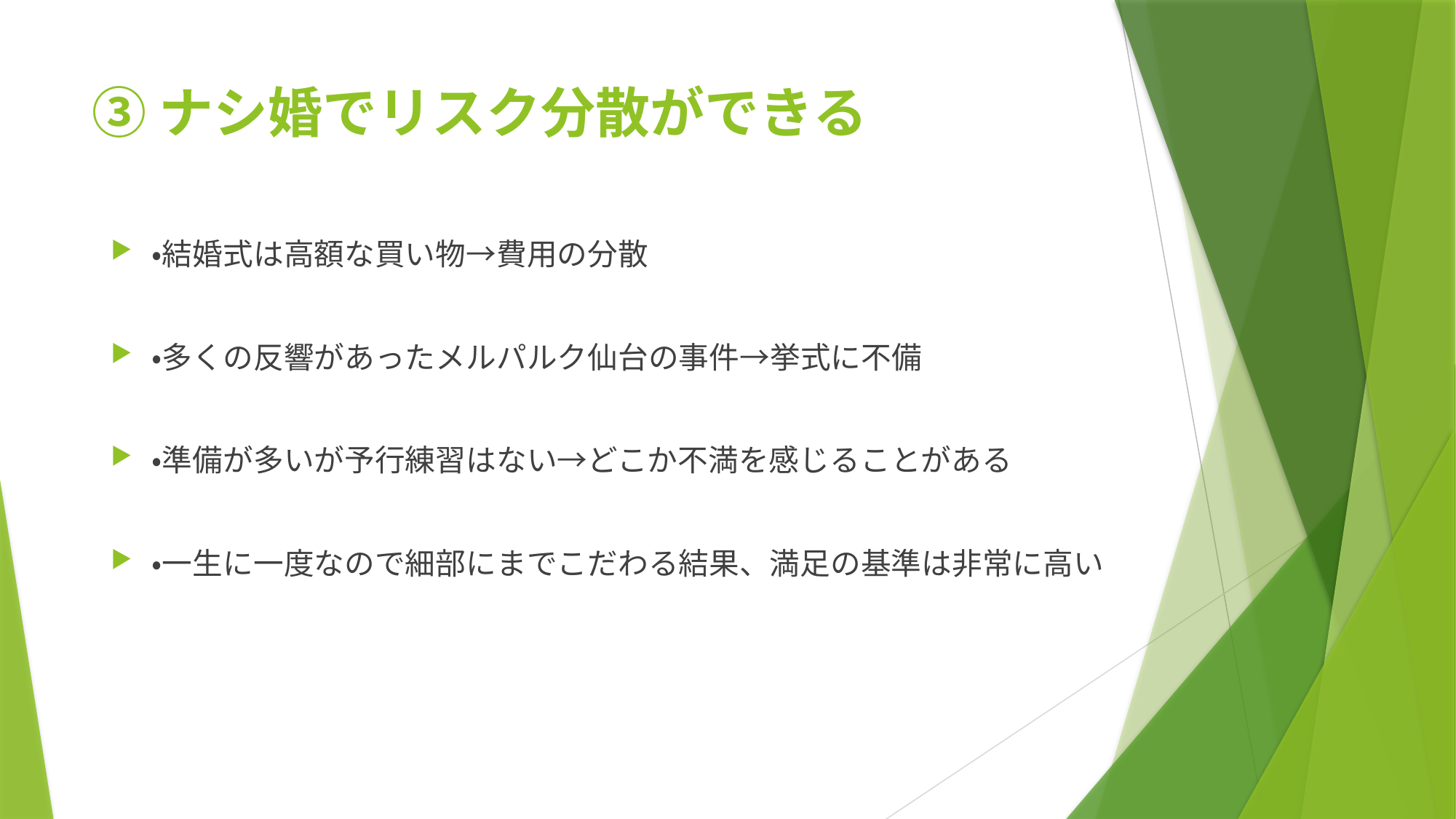

# ③ナシ婚でリスク分散ができる

・結婚式は高額な買い物→費用の分散

・多くの反響があったメルパルク仙台の事件→挙式に不備

・準備が多いが予行練習はない→どこか不満を感じることがある

・一生に一度なので細部にまでこだわる結果、満足の基準は非常に高い